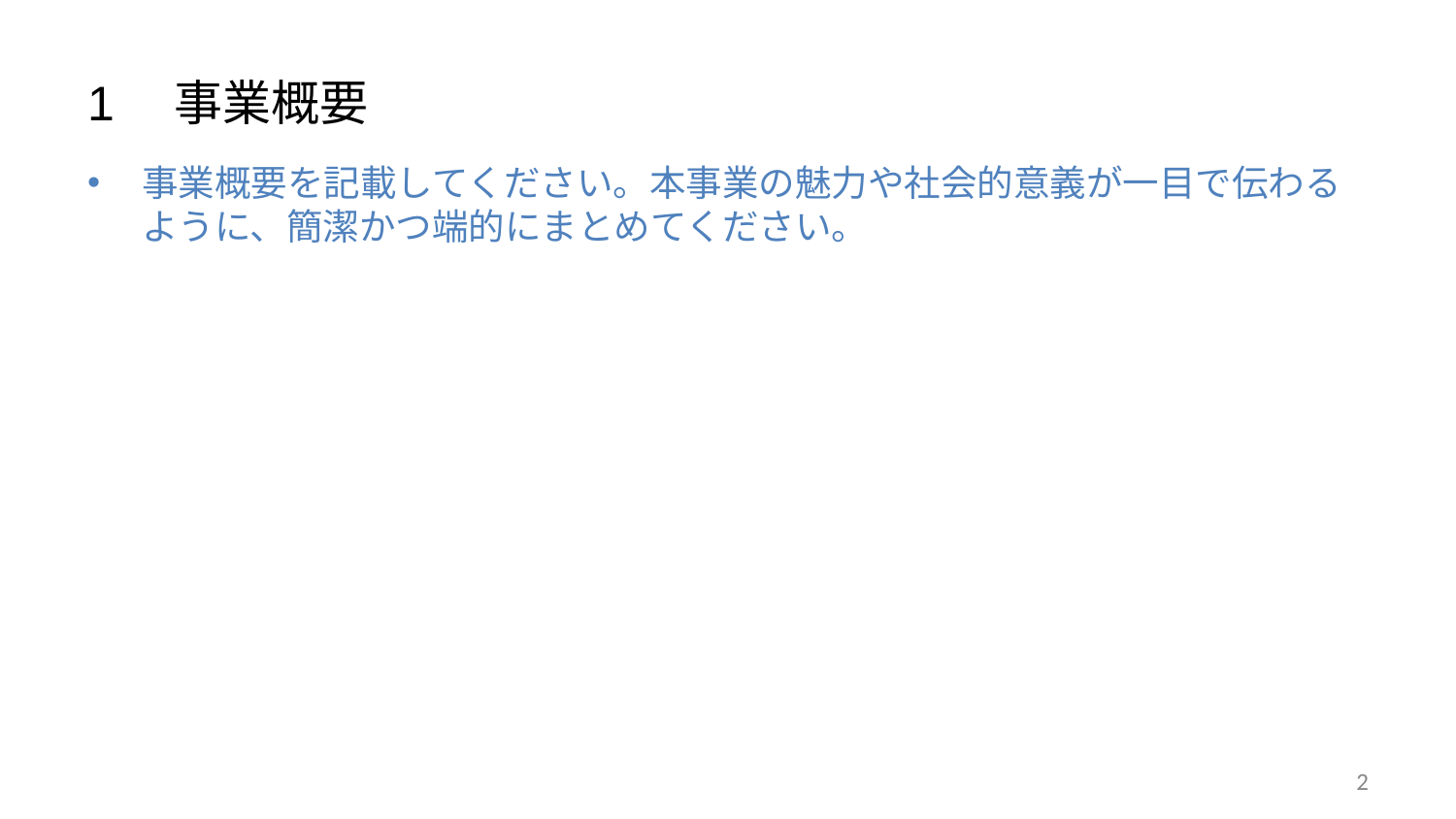

# 1　事業概要
事業概要を記載してください。本事業の魅力や社会的意義が一目で伝わるように、簡潔かつ端的にまとめてください。
2